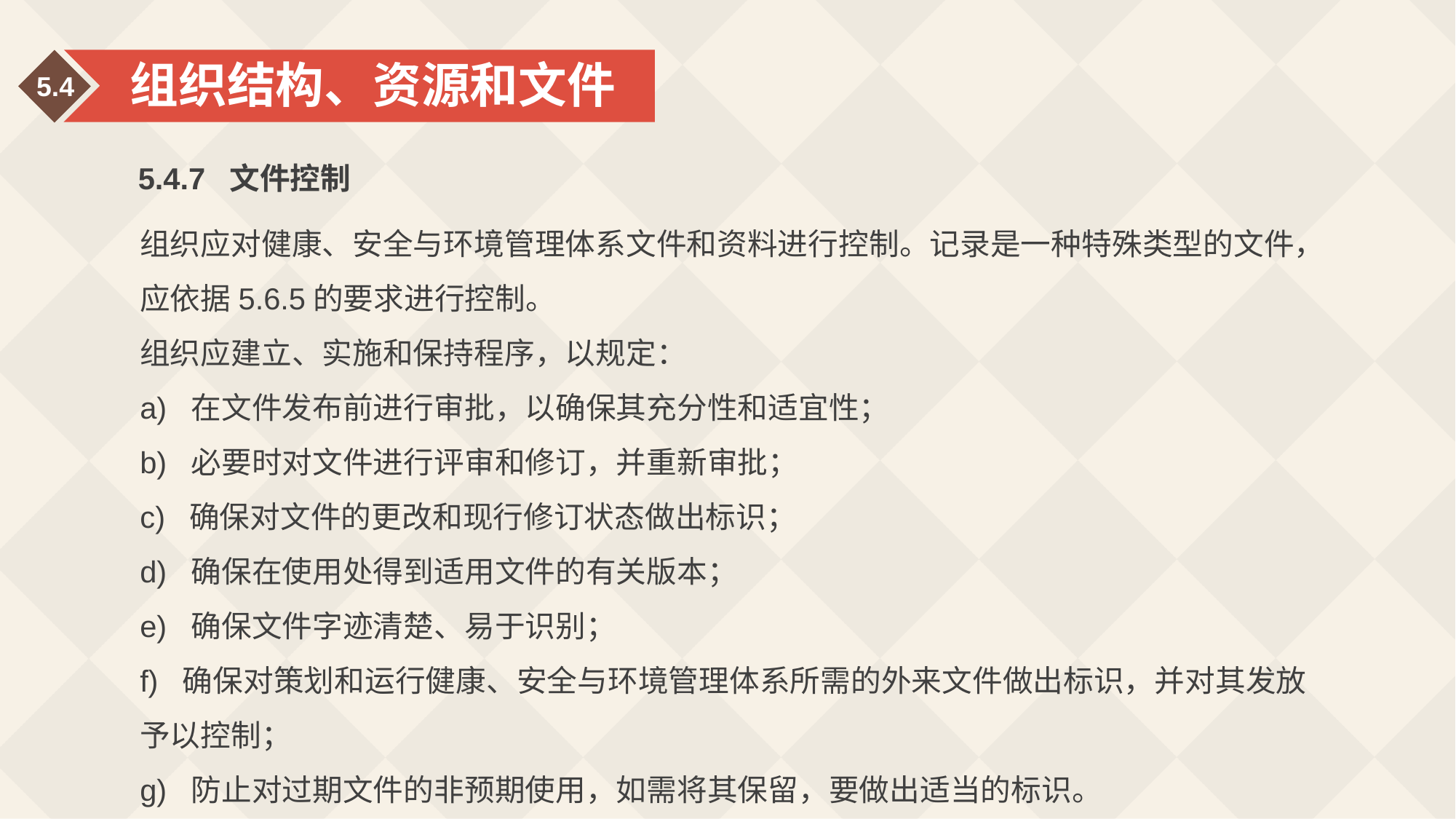

组织结构、资源和文件

5.4
5.4.7  文件控制
组织应对健康、安全与环境管理体系文件和资料进行控制。记录是一种特殊类型的文件，应依据5.6.5的要求进行控制。
组织应建立、实施和保持程序，以规定：
a)  在文件发布前进行审批，以确保其充分性和适宜性；
b)  必要时对文件进行评审和修订，并重新审批；
c)  确保对文件的更改和现行修订状态做出标识；
d)  确保在使用处得到适用文件的有关版本；
e)  确保文件字迹清楚、易于识别；
f)  确保对策划和运行健康、安全与环境管理体系所需的外来文件做出标识，并对其发放予以控制；
g)  防止对过期文件的非预期使用，如需将其保留，要做出适当的标识。